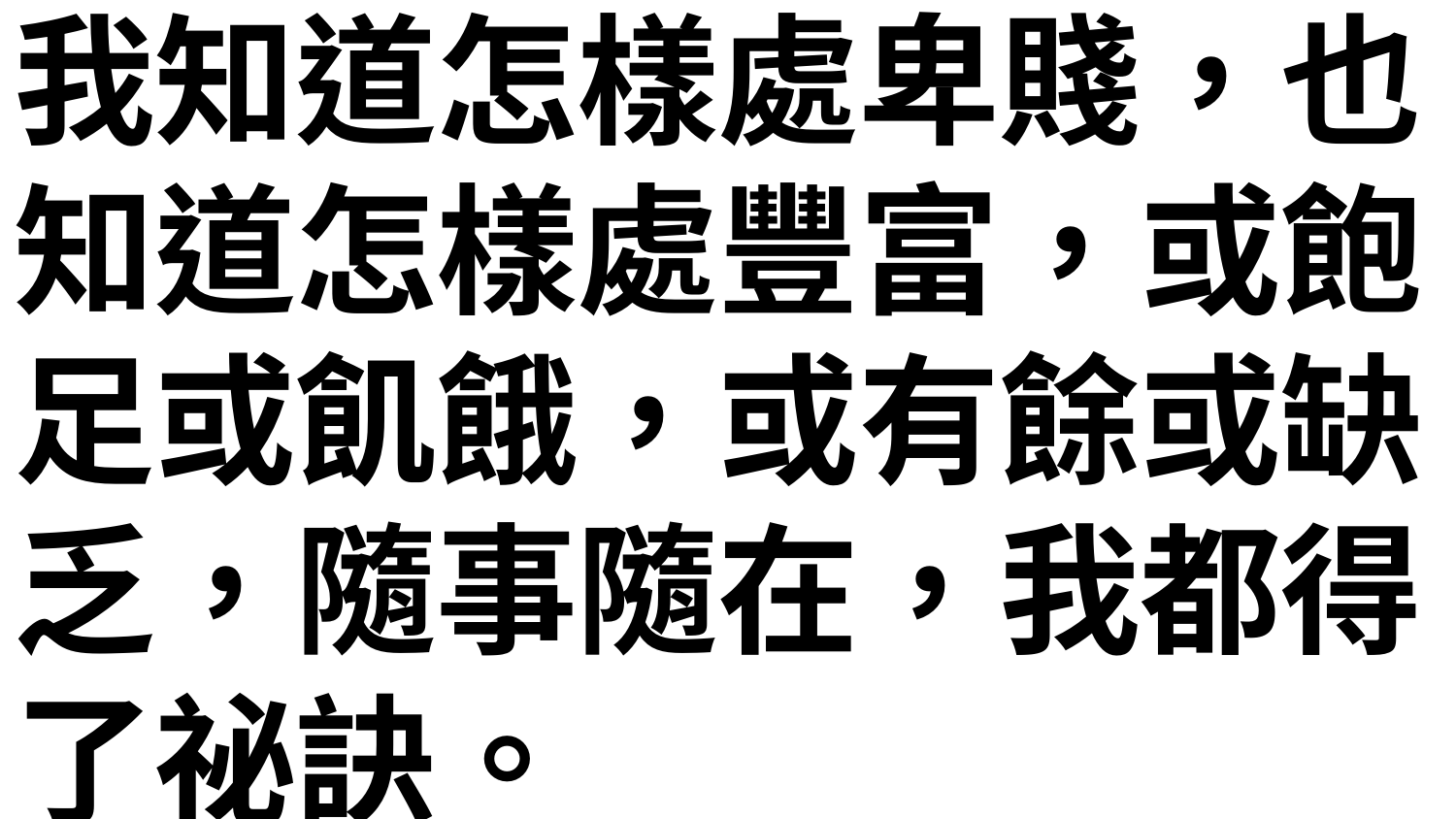

我知道怎樣處卑賤，也知道怎樣處豐富，或飽足或飢餓，或有餘或缺乏，隨事隨在，我都得了祕訣。